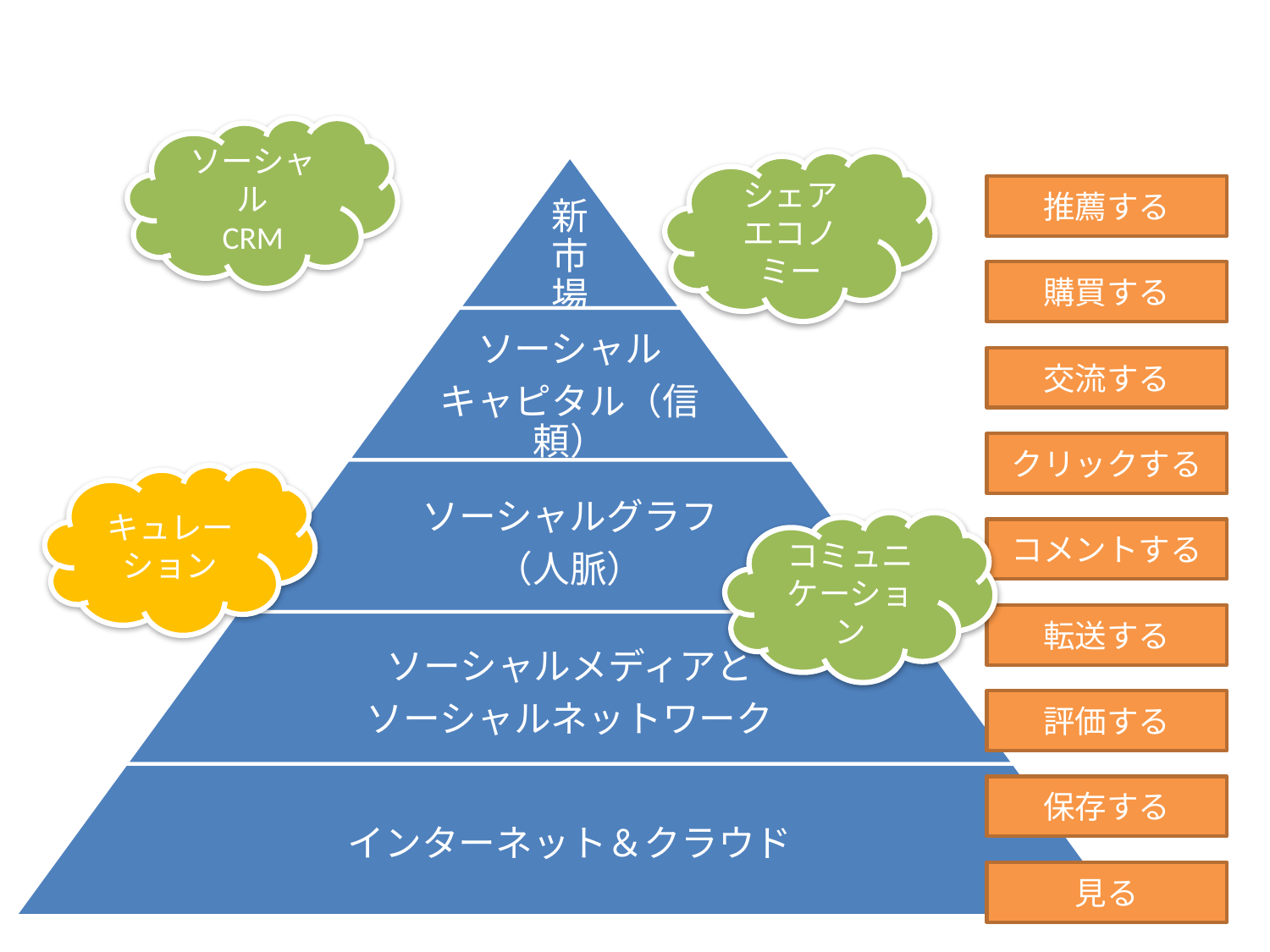

ソーシャル
CRM
シェア
エコノミー
新市場
ソーシャル
キャピタル（信頼）
ソーシャルグラフ
（人脈）
ソーシャルメディアと
ソーシャルネットワーク
インターネット＆クラウド
推薦する
購買する
交流する
クリックする
キュレーション
コミュニケーション
コメントする
転送する
評価する
保存する
見る